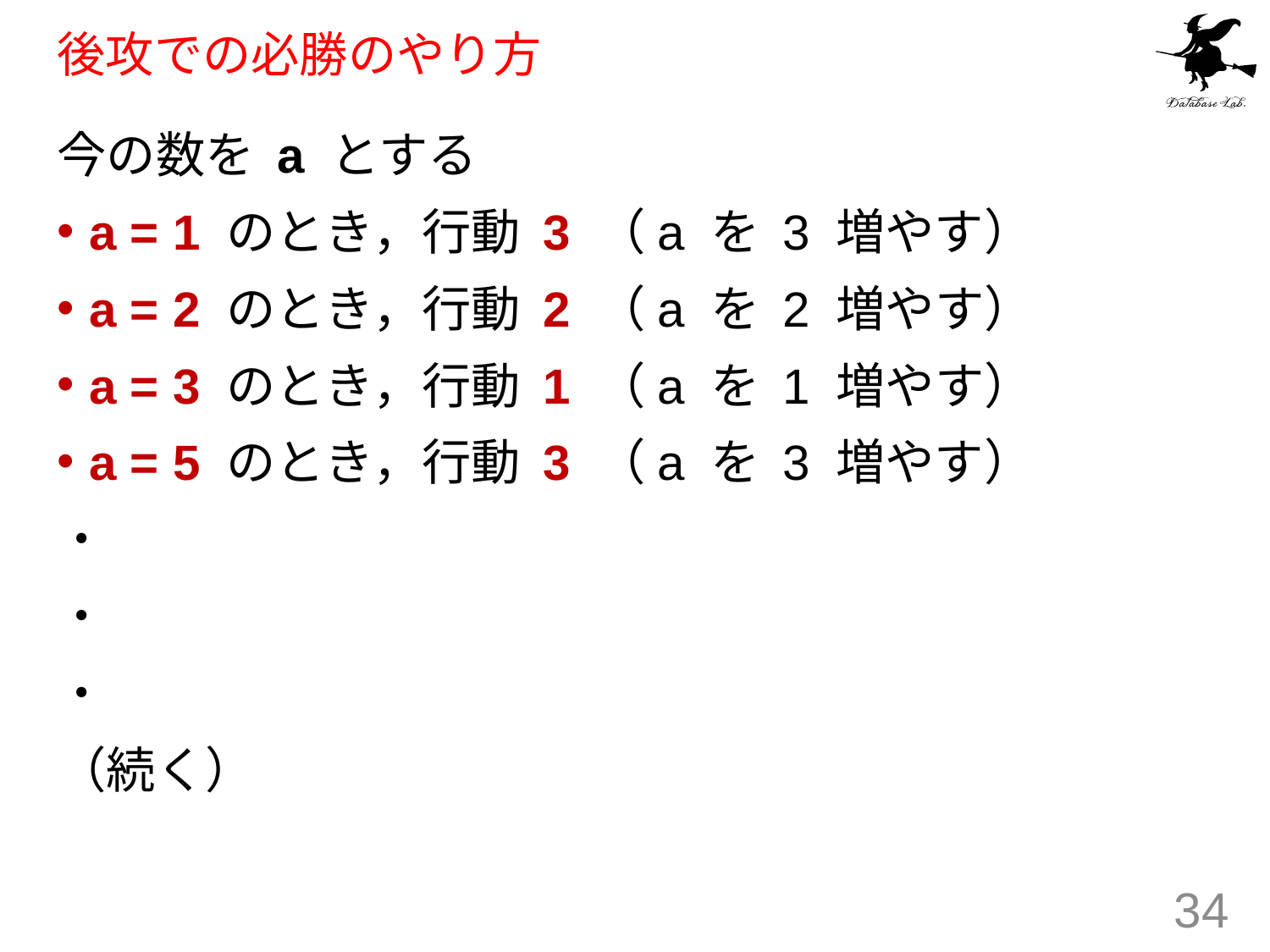

# 後攻での必勝のやり方
今の数を a とする
a = 1 のとき，行動 3 （a を 3 増やす）
a = 2 のとき，行動 2 （a を 2 増やす）
a = 3 のとき，行動 1 （a を 1 増やす）
a = 5 のとき，行動 3 （a を 3 増やす）
・
・
・
（続く）

34